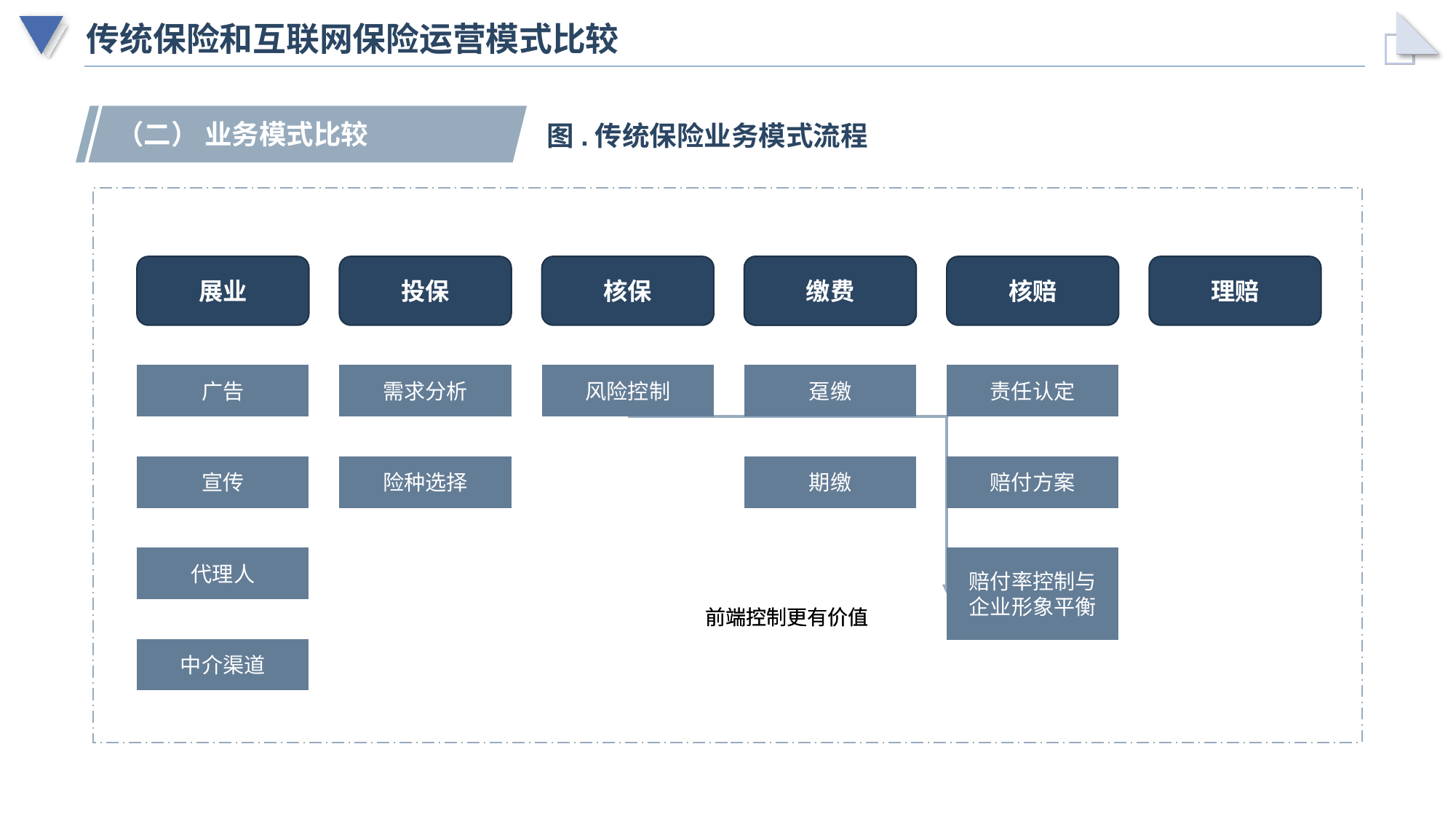

# 传统保险和互联网保险运营模式比较

（二） 业务模式比较
图.传统保险业务模式流程

展业
广告
宣传
代理人
中介渠道
投保
需求分析
险种选择
核保
风险控制
缴费
缴费
趸缴
期缴
期缴
核赔
责任认定
赔付方案
赔付率控制与
企业形象平衡
理赔
前端控制更有价值
前端控制更有价值